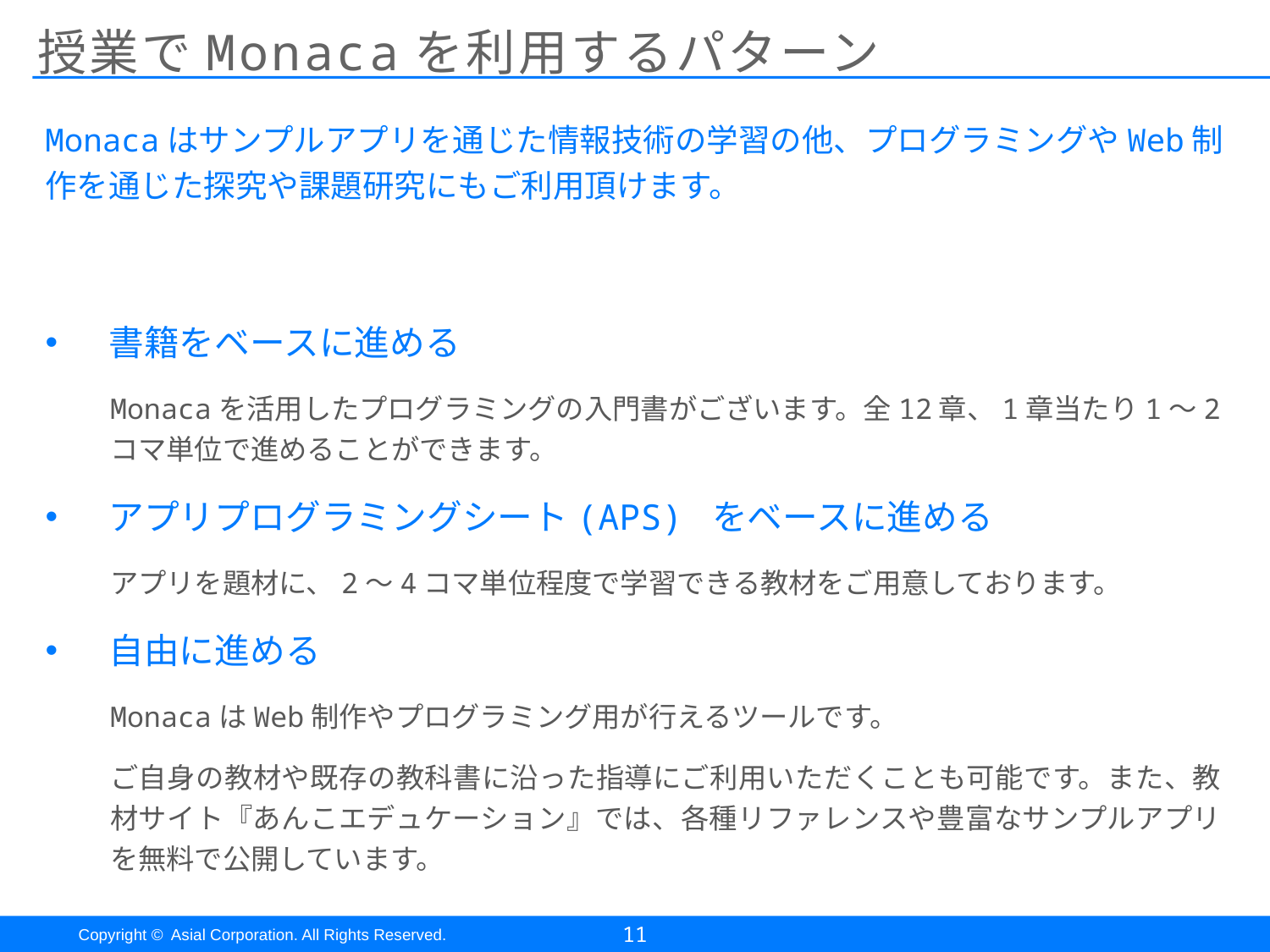

# 授業でMonacaを利用するパターン
Monacaはサンプルアプリを通じた情報技術の学習の他、プログラミングやWeb制作を通じた探究や課題研究にもご利用頂けます。
書籍をベースに進める
Monacaを活用したプログラミングの入門書がございます。全12章、1章当たり1～2コマ単位で進めることができます。
アプリプログラミングシート(APS) をベースに進める
アプリを題材に、2～4コマ単位程度で学習できる教材をご用意しております。
自由に進める
MonacaはWeb制作やプログラミング用が行えるツールです。
ご自身の教材や既存の教科書に沿った指導にご利用いただくことも可能です。また、教材サイト『あんこエデュケーション』では、各種リファレンスや豊富なサンプルアプリを無料で公開しています。

11